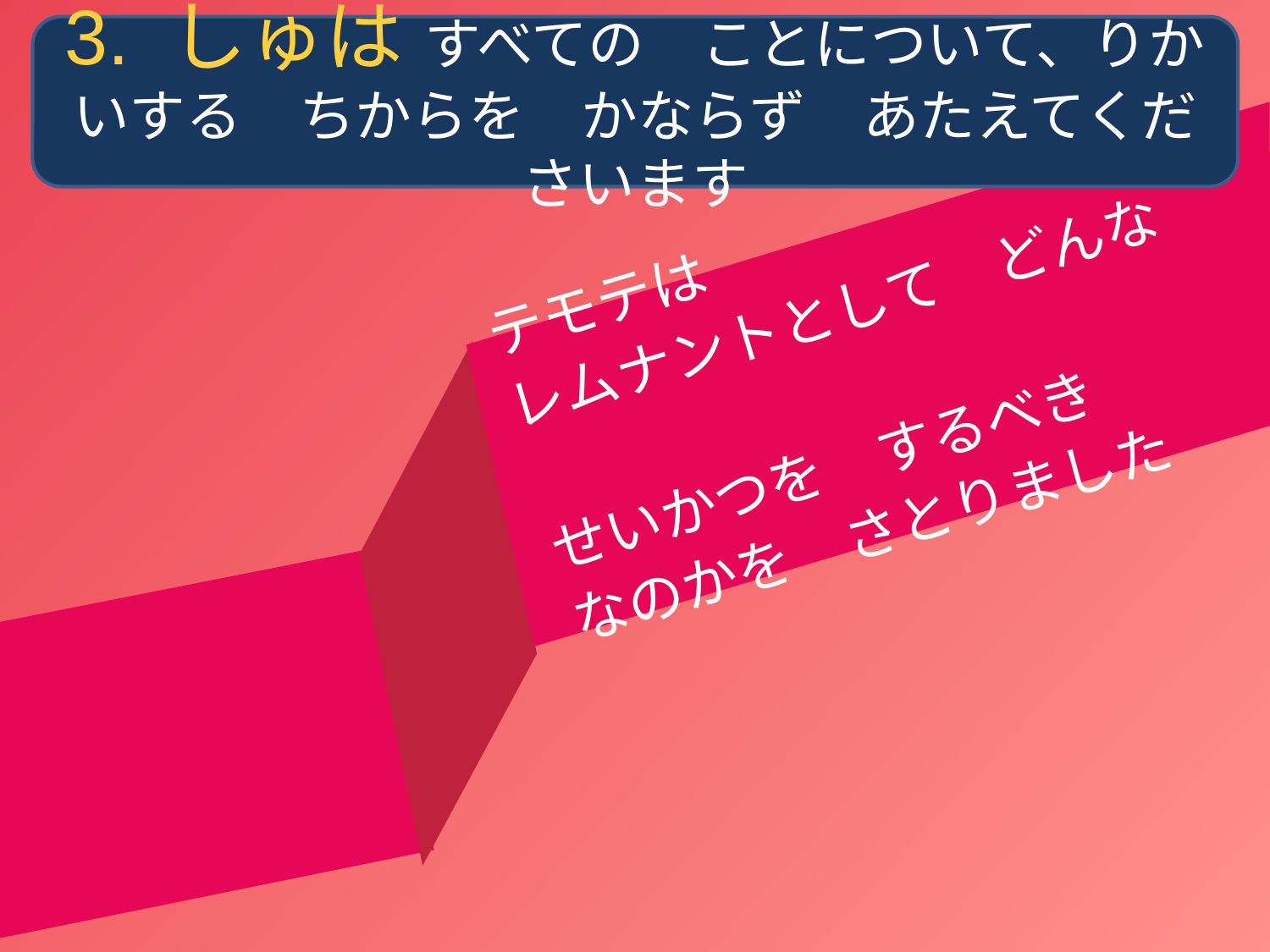

3. しゅは すべての　ことについて、りかいする　ちからを　かならず　あたえてくださいます
.

テモテは
レムナントとして　どんな
せいかつを　するべき
なのかを　さとりました